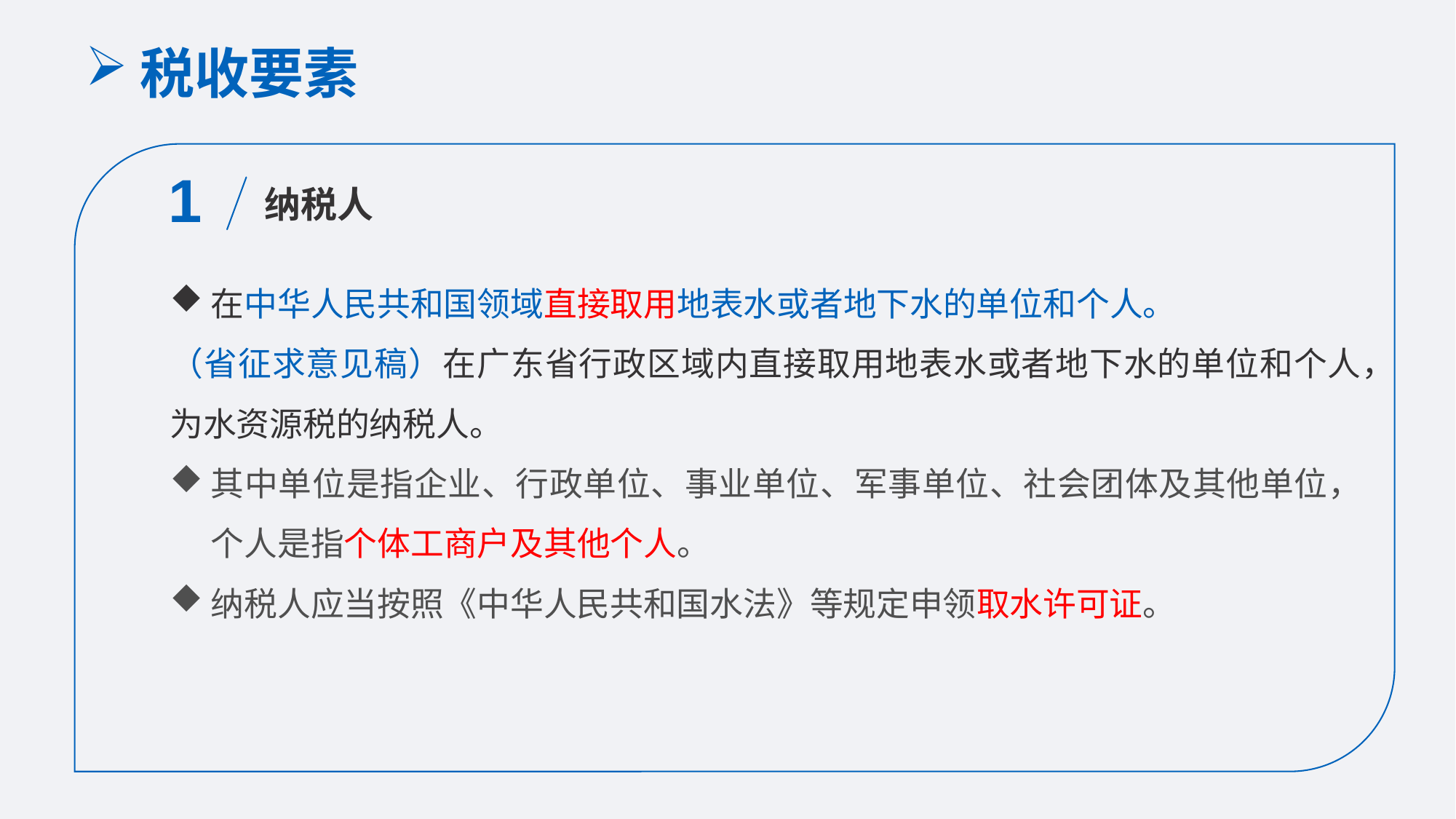

税收要素

1
纳税人
在中华人民共和国领域直接取用地表水或者地下水的单位和个人。
（省征求意见稿）在广东省行政区域内直接取用地表水或者地下水的单位和个人，为水资源税的纳税人。
其中单位是指企业、行政单位、事业单位、军事单位、社会团体及其他单位，个人是指个体工商户及其他个人。
纳税人应当按照《中华人民共和国水法》等规定申领取水许可证。